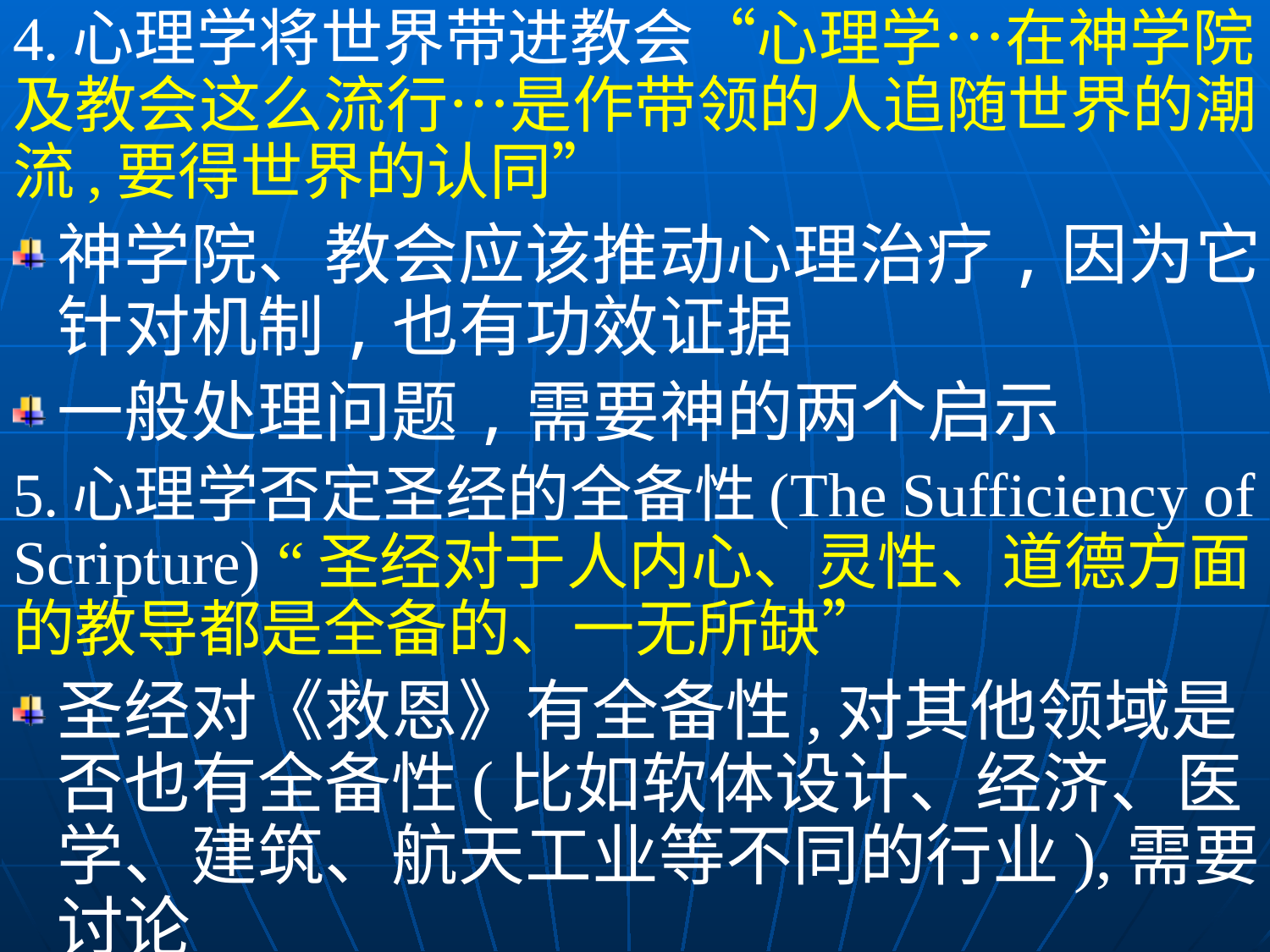

4.心理学将世界带进教会“心理学…在神学院及教会这么流行…是作带领的人追随世界的潮流,要得世界的认同”
神学院、教会应该推动心理治疗,因为它针对机制,也有功效证据
一般处理问题,需要神的两个启示
5.心理学否定圣经的全备性(The Sufficiency of Scripture) “圣经对于人内心、灵性、道德方面的教导都是全备的、一无所缺”
圣经对《救恩》有全备性,对其他领域是否也有全备性(比如软体设计、经济、医学、建筑、航天工业等不同的行业),需要讨论